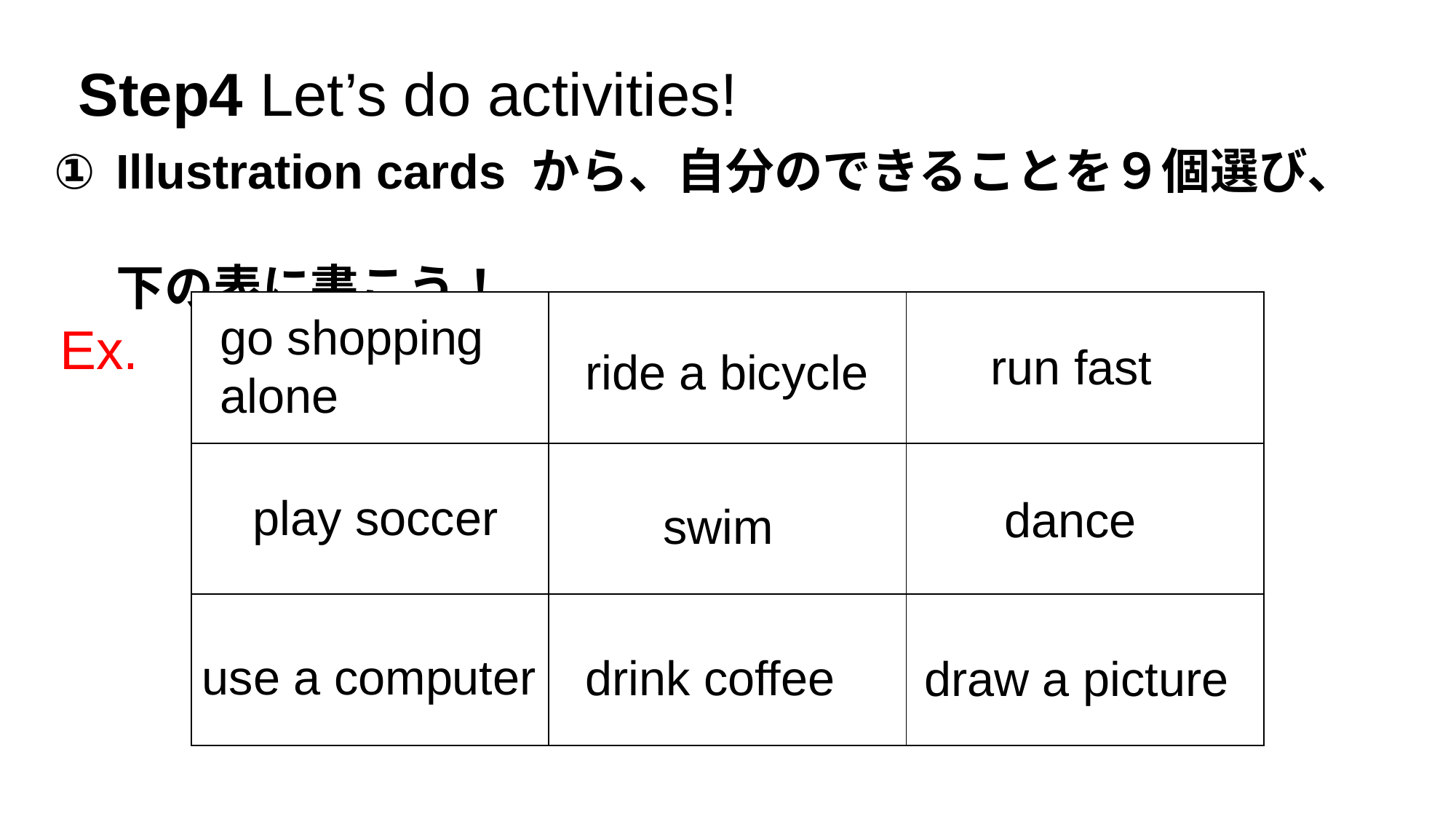

Step4 Let’s do activities!
Illustration cards から、自分のできることを９個選び、
　 下の表に書こう！
|  |  |  |
| --- | --- | --- |
|  |  |  |
|  |  |  |
go shopping
alone
Ex.
 run fast
ride a bicycle
 play soccer
dance
swim
use a computer
drink coffee
draw a picture